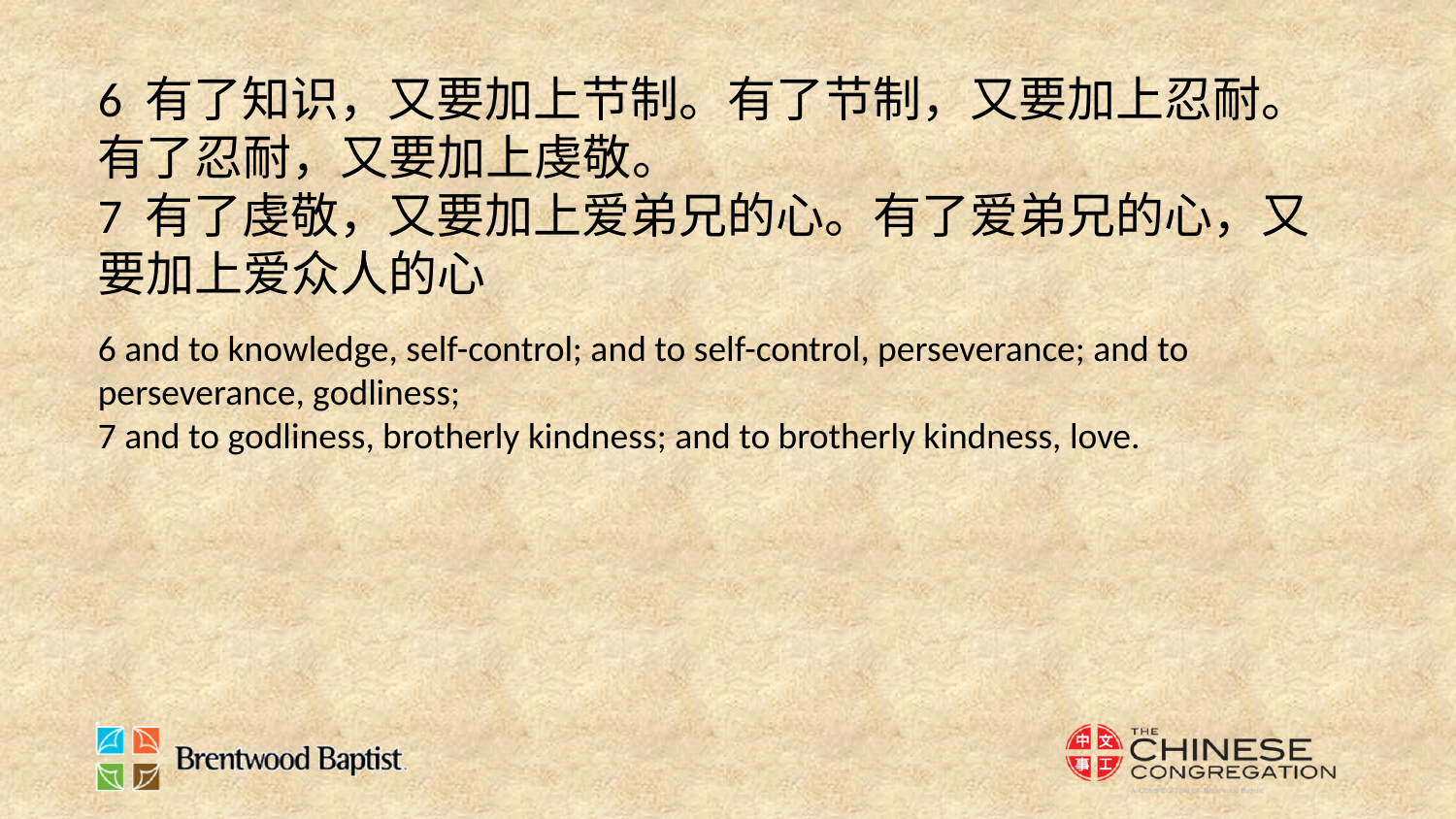

6 有了知识，又要加上节制。有了节制，又要加上忍耐。有了忍耐，又要加上虔敬。
7 有了虔敬，又要加上爱弟兄的心。有了爱弟兄的心，又要加上爱众人的心

6 and to knowledge, self-control; and to self-control, perseverance; and to perseverance, godliness;
7 and to godliness, brotherly kindness; and to brotherly kindness, love.